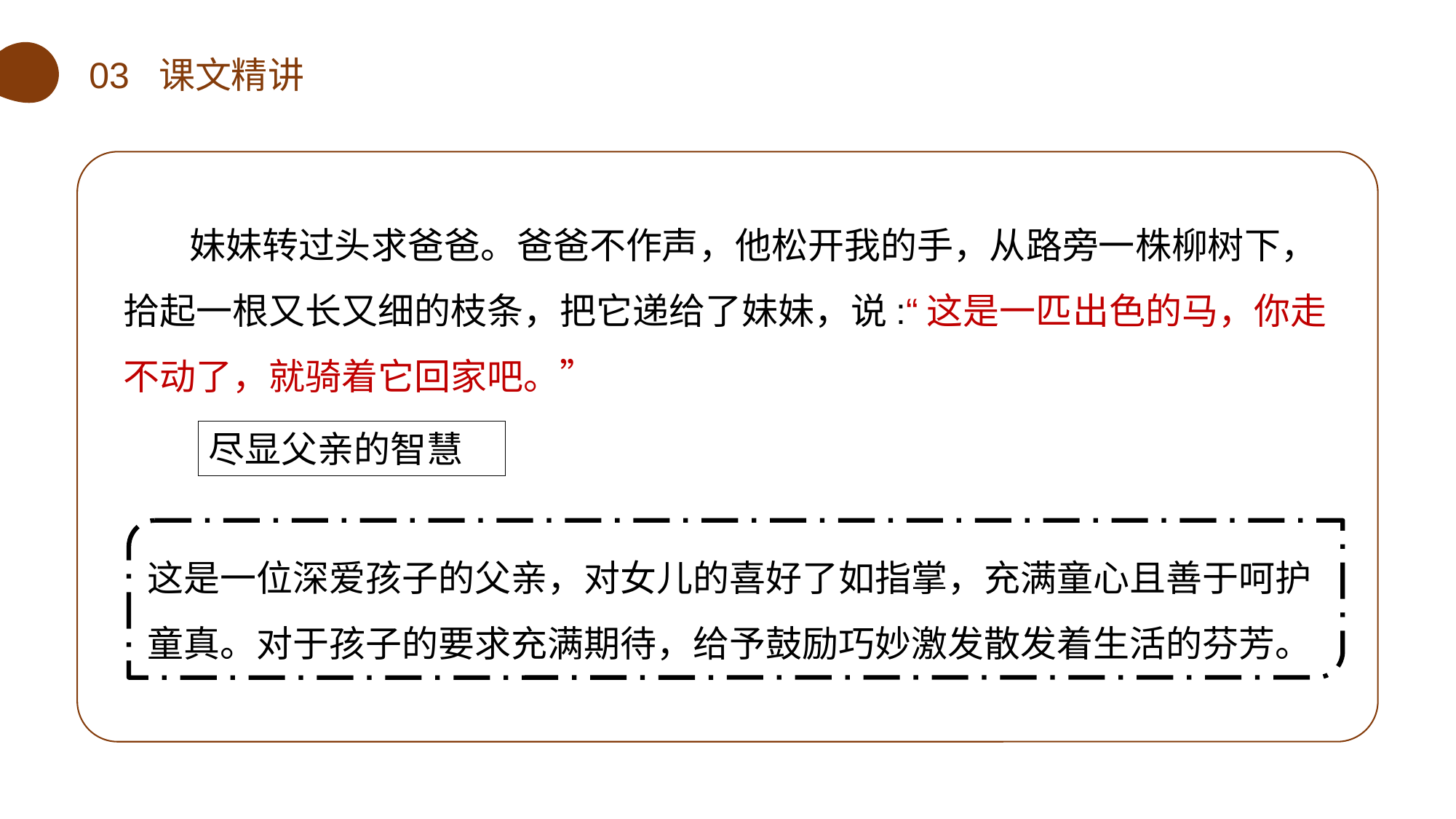

03  课文精讲
       妹妹转过头求爸爸。爸爸不作声，他松开我的手，从路旁一株柳树下，拾起一根又长又细的枝条，把它递给了妹妹，说:“这是一匹出色的马，你走不动了，就骑着它回家吧。”
尽显父亲的智慧
这是一位深爱孩子的父亲，对女儿的喜好了如指掌，充满童心且善于呵护童真。对于孩子的要求充满期待，给予鼓励巧妙激发散发着生活的芬芳。